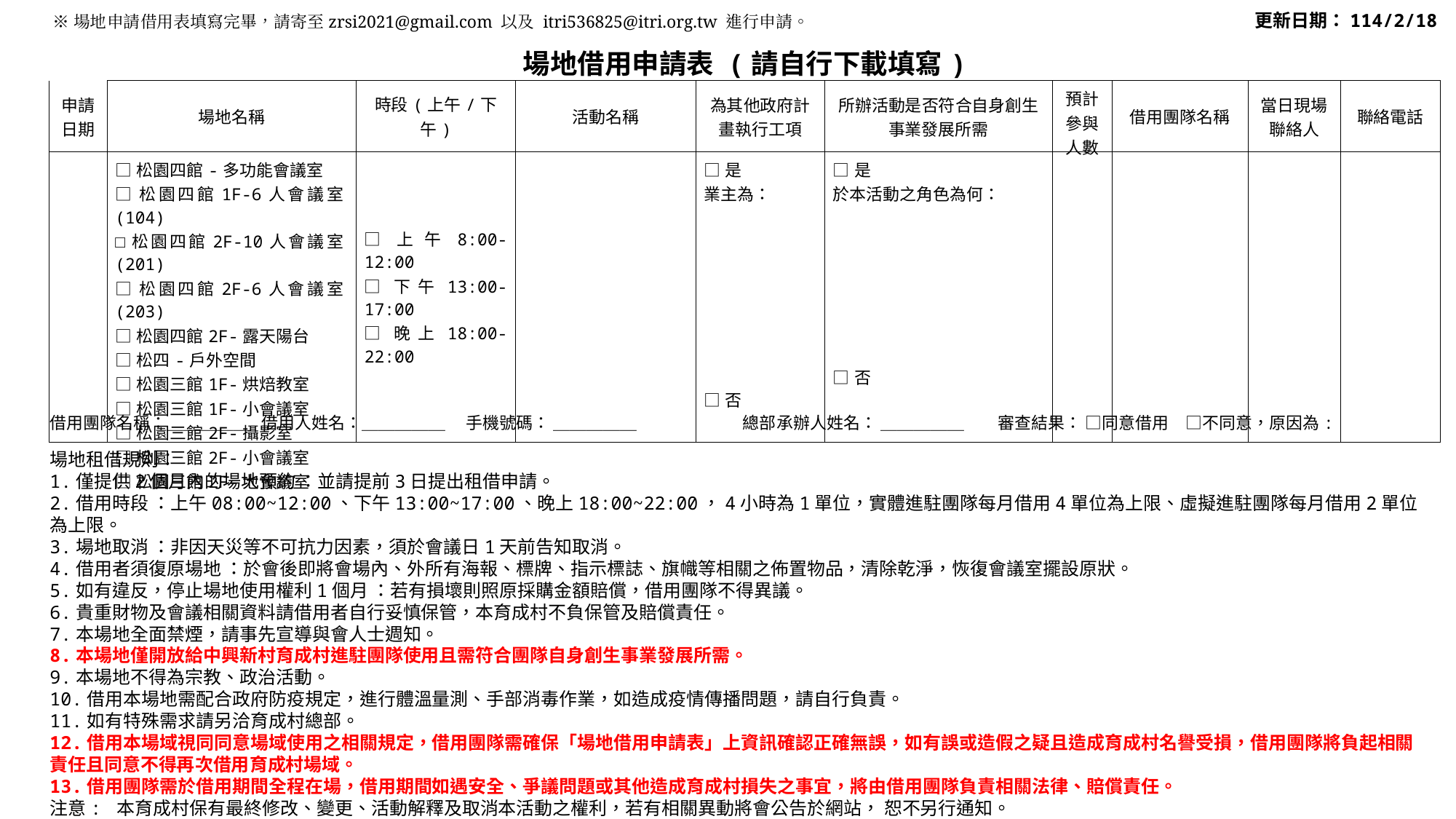

更新日期：114/2/18
 ※場地申請借用表填寫完畢，請寄至zrsi2021@gmail.com 以及 itri536825@itri.org.tw 進行申請。
| 場地借用申請表 (請自行下載填寫) |  |  |  |  |  |  |  |  |  |
| --- | --- | --- | --- | --- | --- | --- | --- | --- | --- |
| 申請 日期 | 場地名稱 | 時段(上午/下午) | 活動名稱 | 為其他政府計畫執行工項 | 所辦活動是否符合自身創生事業發展所需 | 預計參與人數 | 借用團隊名稱 | 當日現場聯絡人 | 聯絡電話 |
|  | □松園四館-多功能會議室 □松園四館1F-6人會議室(104) □松園四館2F-10人會議室(201) □松園四館2F-6人會議室(203) □松園四館2F-露天陽台 □松四-戶外空間  □松園三館1F-烘焙教室 □松園三館1F-小會議室 □松園三館2F-攝影室 □松園三館2F-小會議室 □松園三館2F-大會議室 | □上午8:00-12:00 □下午13:00-17:00 □晚上18:00-22:00 |  | □是 業主為： □否 | □是 於本活動之角色為何： □否 |  |  |  |  |
借用團隊名稱：＿＿＿＿＿   借用人姓名：＿＿＿＿＿　 手機號碼： ＿＿＿＿＿  　        　　　總部承辦人姓名： ＿＿＿＿＿　　審查結果： □同意借用　□不同意，原因為:

場地租借規則：
1.僅提供2個月內的場地預約 ：並請提前3日提出租借申請。
2.借用時段 ：上午08:00~12:00、下午13:00~17:00、晚上18:00~22:00，4小時為1單位，實體進駐團隊每月借用4單位為上限、虛擬進駐團隊每月借用2單位為上限。
3.場地取消 ：非因天災等不可抗力因素，須於會議日1天前告知取消。
4.借用者須復原場地 ：於會後即將會場內、外所有海報、標牌、指示標誌、旗幟等相關之佈置物品，清除乾淨，恢復會議室擺設原狀。
5.如有違反，停止場地使用權利1個月 ：若有損壞則照原採購金額賠償，借用團隊不得異議。
6.貴重財物及會議相關資料請借用者自行妥慎保管，本育成村不負保管及賠償責任。
7.本場地全面禁煙，請事先宣導與會人士週知。
8.本場地僅開放給中興新村育成村進駐團隊使用且需符合團隊自身創生事業發展所需。
9.本場地不得為宗教、政治活動。
10.借用本場地需配合政府防疫規定，進行體溫量測、手部消毒作業，如造成疫情傳播問題，請自行負責。
11.如有特殊需求請另洽育成村總部。
12.借用本場域視同同意場域使用之相關規定，借用團隊需確保「場地借用申請表」上資訊確認正確無誤，如有誤或造假之疑且造成育成村名譽受損，借用團隊將負起相關責任且同意不得再次借用育成村場域。
13.借用團隊需於借用期間全程在場，借用期間如遇安全、爭議問題或其他造成育成村損失之事宜，將由借用團隊負責相關法律、賠償責任。
注意: 本育成村保有最終修改、變更、活動解釋及取消本活動之權利，若有相關異動將會公告於網站， 恕不另行通知。